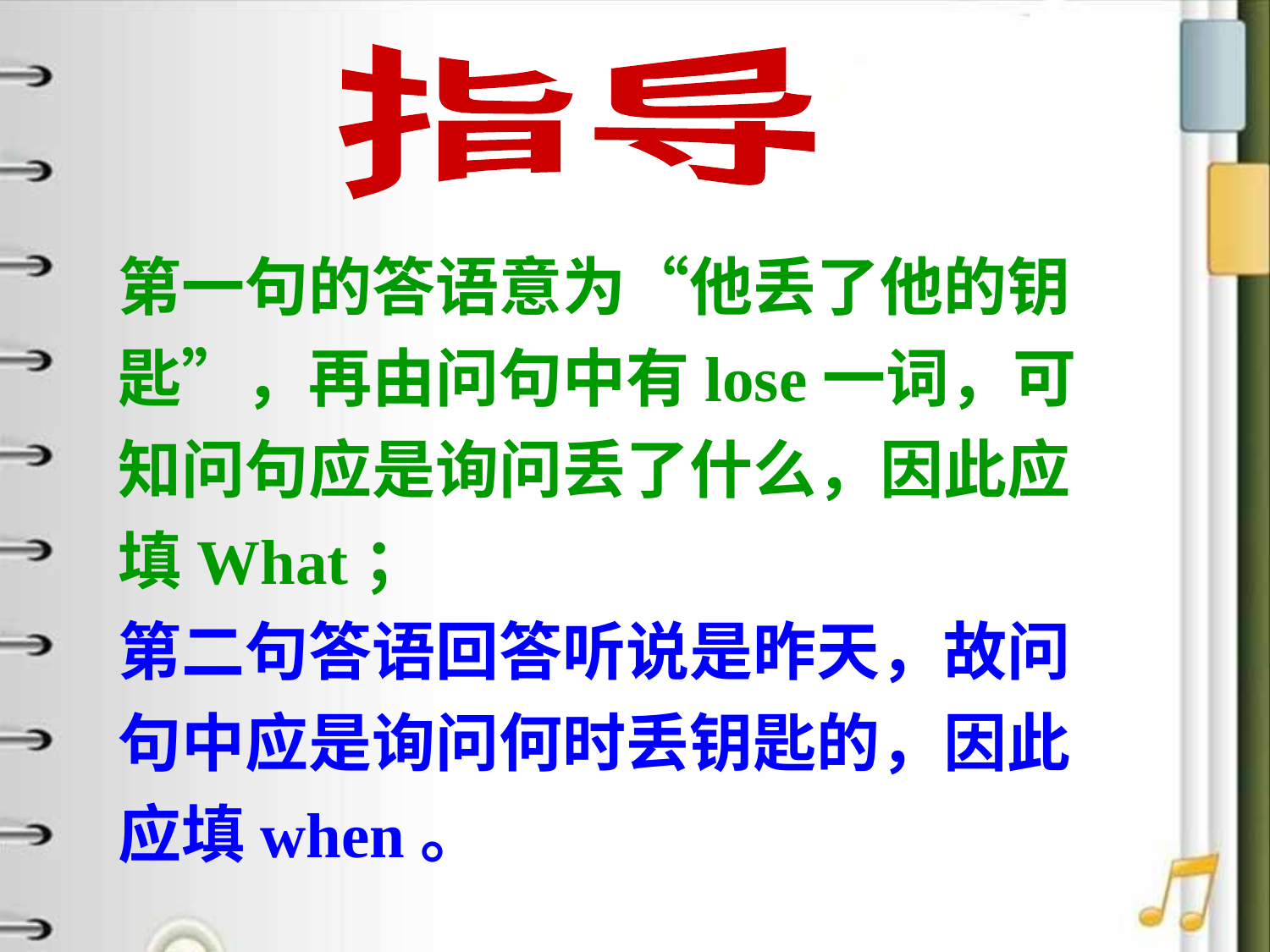

指导
第一句的答语意为“他丢了他的钥匙”，再由问句中有lose一词，可知问句应是询问丢了什么，因此应填What；
第二句答语回答听说是昨天，故问句中应是询问何时丢钥匙的，因此应填when。